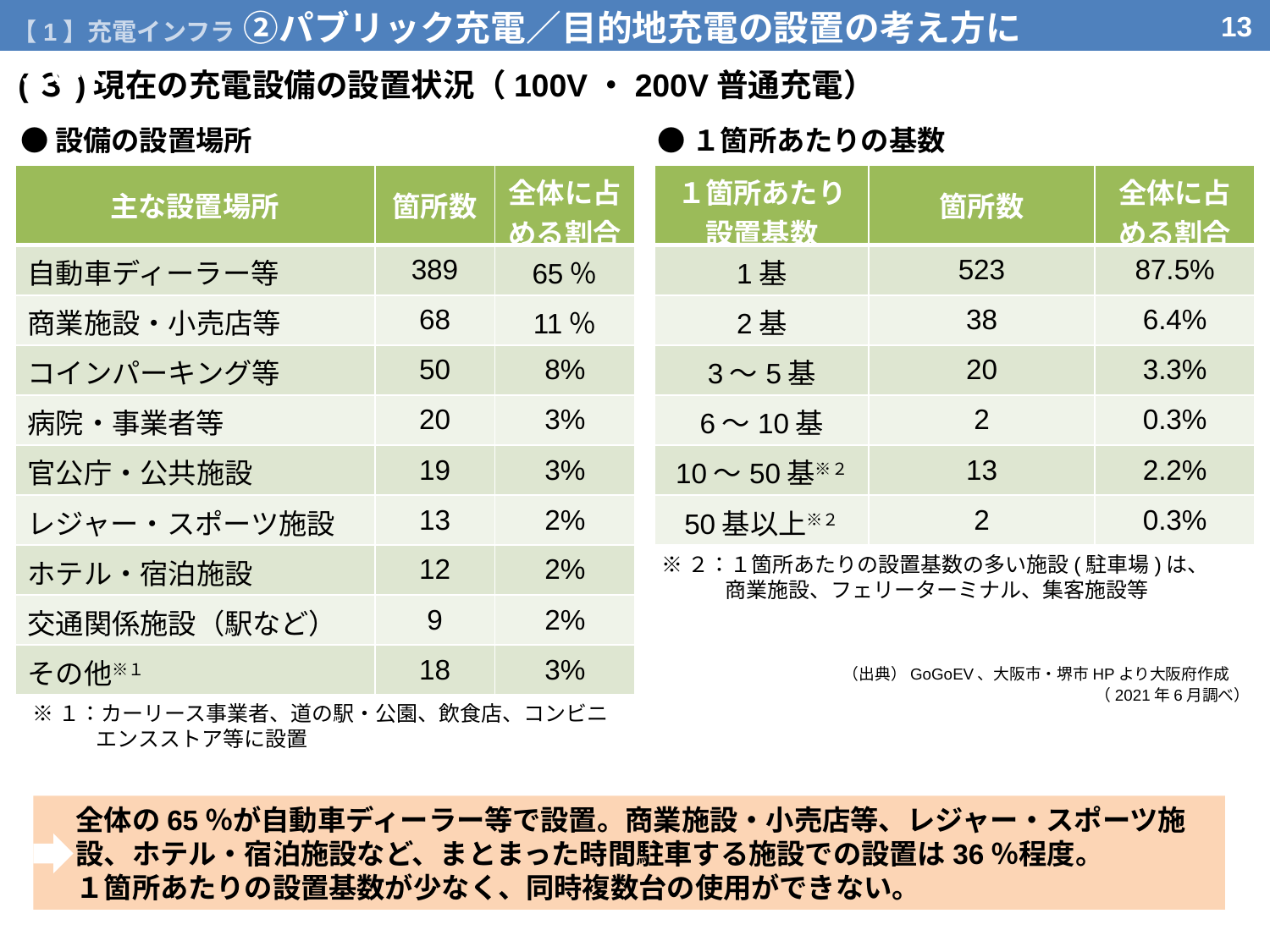

【1】充電インフラ ②パブリック充電／目的地充電の設置の考え方について
13
(３)現在の充電設備の設置状況（100V・200V普通充電）
●設備の設置場所
●１箇所あたりの基数
| 主な設置場所 | 箇所数 | 全体に占める割合 |
| --- | --- | --- |
| 自動車ディーラー等 | 389 | 65％ |
| 商業施設・小売店等 | 68 | 11％ |
| コインパーキング等 | 50 | 8% |
| 病院・事業者等 | 20 | 3% |
| 官公庁・公共施設 | 19 | 3% |
| レジャー・スポーツ施設 | 13 | 2% |
| ホテル・宿泊施設 | 12 | 2% |
| 交通関係施設（駅など） | 9 | 2% |
| その他※１ | 18 | 3% |
| １箇所あたり 設置基数 | 箇所数 | 全体に占める割合 |
| --- | --- | --- |
| 1基 | 523 | 87.5% |
| 2基 | 38 | 6.4% |
| 3～5基 | 20 | 3.3% |
| 6～10基 | 2 | 0.3% |
| 10～50基※２ | 13 | 2.2% |
| 50基以上※２ | 2 | 0.3% |
※２：１箇所あたりの設置基数の多い施設(駐車場)は、
　　　商業施設、フェリーターミナル、集客施設等
（出典）GoGoEV、大阪市・堺市HPより大阪府作成
（2021年6月調べ）

※１：カーリース事業者、道の駅・公園、飲食店、コンビニ
　　　エンスストア等に設置
全体の65％が自動車ディーラー等で設置。商業施設・小売店等、レジャー・スポーツ施設、ホテル・宿泊施設など、まとまった時間駐車する施設での設置は36％程度。
１箇所あたりの設置基数が少なく、同時複数台の使用ができない。